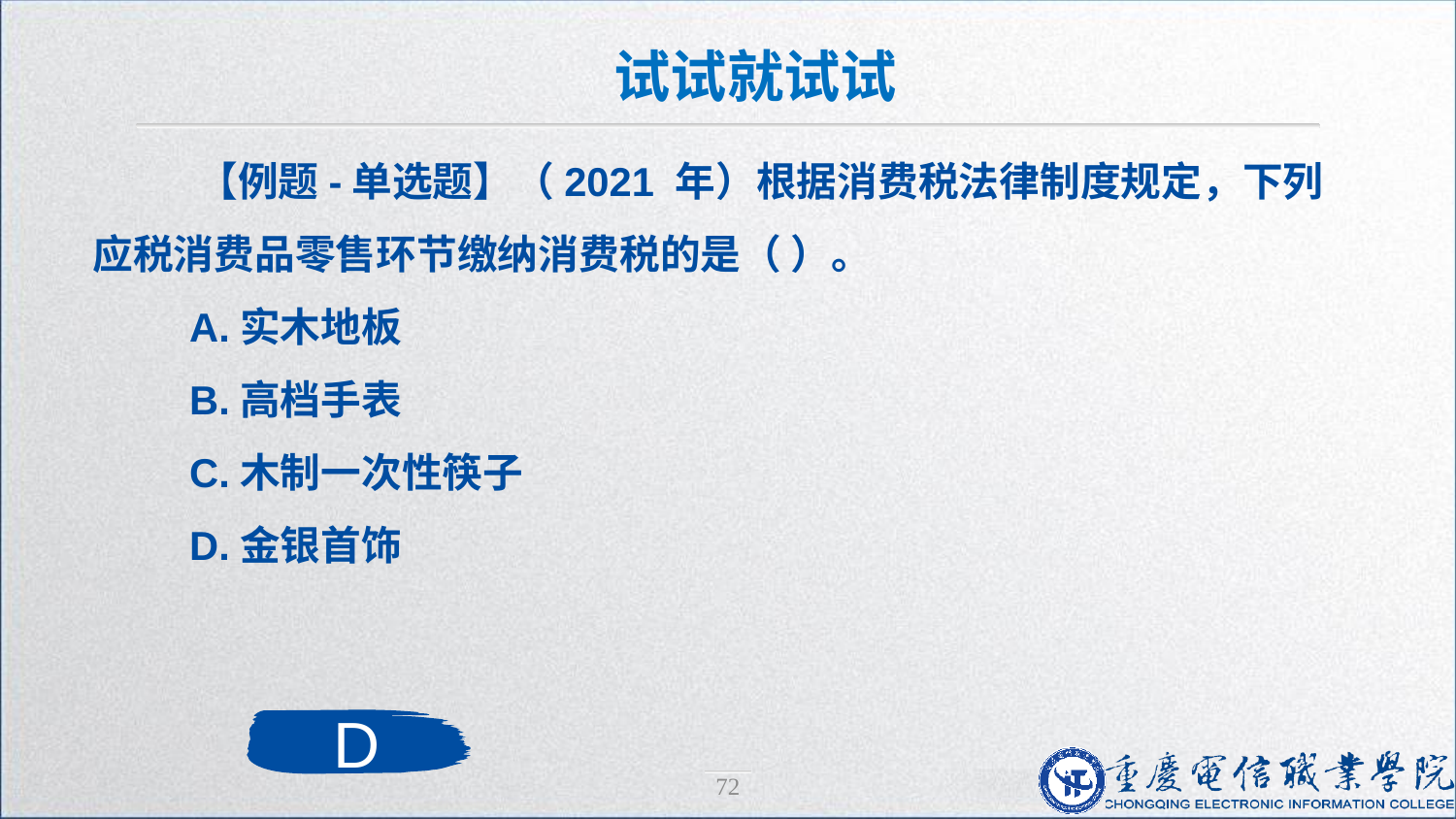

试试就试试
 【例题-单选题】（2021 年）根据消费税法律制度规定，下列应税消费品零售环节缴纳消费税的是（ ）。
 A.实木地板
 B.高档手表
 C.木制一次性筷子
 D.金银首饰

D
72